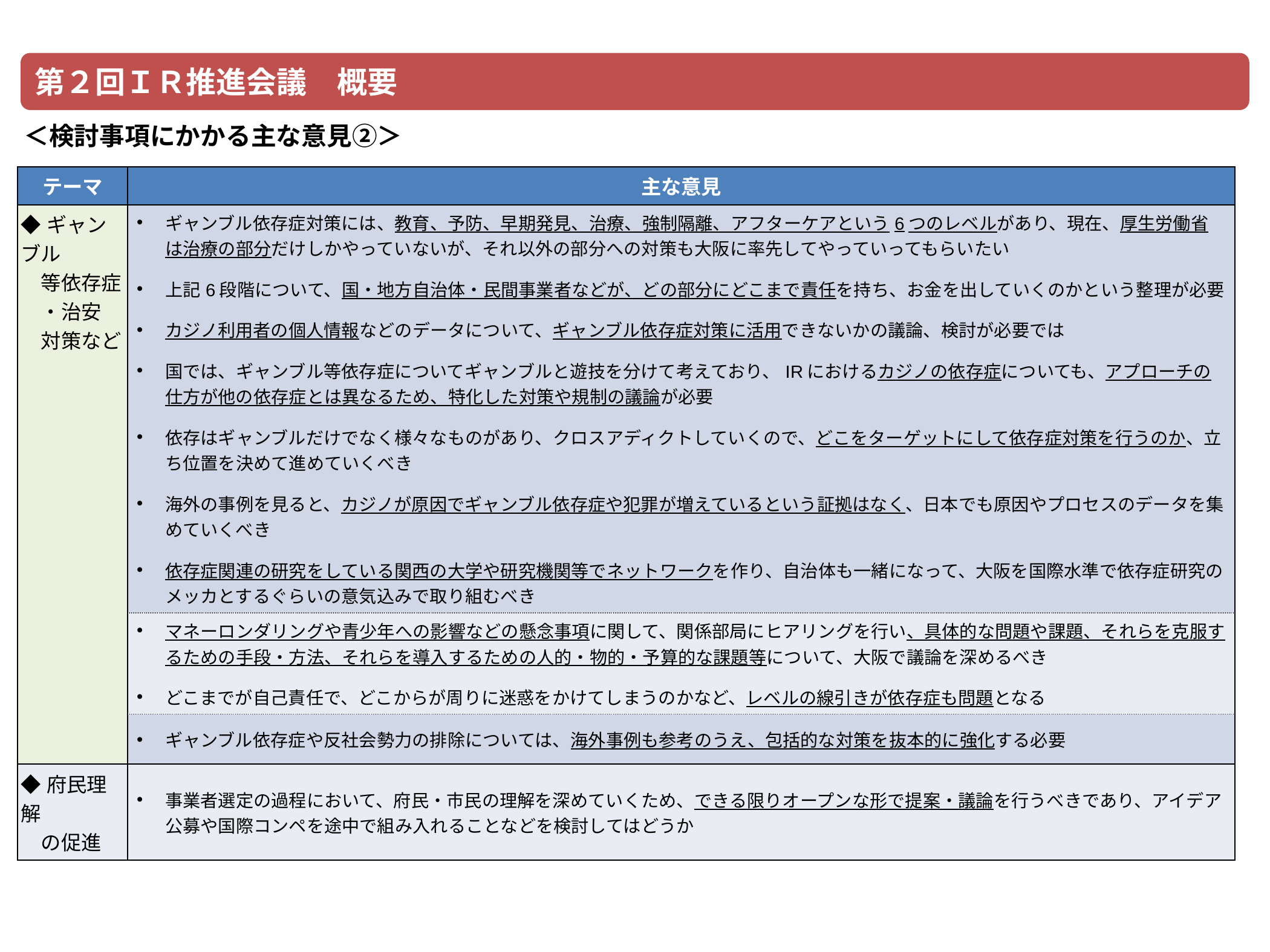

第２回ＩＲ推進会議　概要
＜検討事項にかかる主な意見②＞
| テーマ | 主な意見 |
| --- | --- |
| ◆ギャンブル 　等依存症 　・治安 　対策など | ギャンブル依存症対策には、教育、予防、早期発見、治療、強制隔離、アフターケアという6つのレベルがあり、現在、厚生労働省は治療の部分だけしかやっていないが、それ以外の部分への対策も大阪に率先してやっていってもらいたい 上記6段階について、国・地方自治体・民間事業者などが、どの部分にどこまで責任を持ち、お金を出していくのかという整理が必要 カジノ利用者の個人情報などのデータについて、ギャンブル依存症対策に活用できないかの議論、検討が必要では 国では、ギャンブル等依存症についてギャンブルと遊技を分けて考えており、IRにおけるカジノの依存症についても、アプローチの仕方が他の依存症とは異なるため、特化した対策や規制の議論が必要 依存はギャンブルだけでなく様々なものがあり、クロスアディクトしていくので、どこをターゲットにして依存症対策を行うのか、立ち位置を決めて進めていくべき 海外の事例を見ると、カジノが原因でギャンブル依存症や犯罪が増えているという証拠はなく、日本でも原因やプロセスのデータを集めていくべき 依存症関連の研究をしている関西の大学や研究機関等でネットワークを作り、自治体も一緒になって、大阪を国際水準で依存症研究のメッカとするぐらいの意気込みで取り組むべき |
|  | マネーロンダリングや青少年への影響などの懸念事項に関して、関係部局にヒアリングを行い、具体的な問題や課題、それらを克服するための手段・方法、それらを導入するための人的・物的・予算的な課題等について、大阪で議論を深めるべき どこまでが自己責任で、どこからが周りに迷惑をかけてしまうのかなど、レベルの線引きが依存症も問題となる |
|  | ギャンブル依存症や反社会勢力の排除については、海外事例も参考のうえ、包括的な対策を抜本的に強化する必要 |
| ◆府民理解 　の促進 | 事業者選定の過程において、府民・市民の理解を深めていくため、できる限りオープンな形で提案・議論を行うべきであり、アイデア公募や国際コンペを途中で組み入れることなどを検討してはどうか |